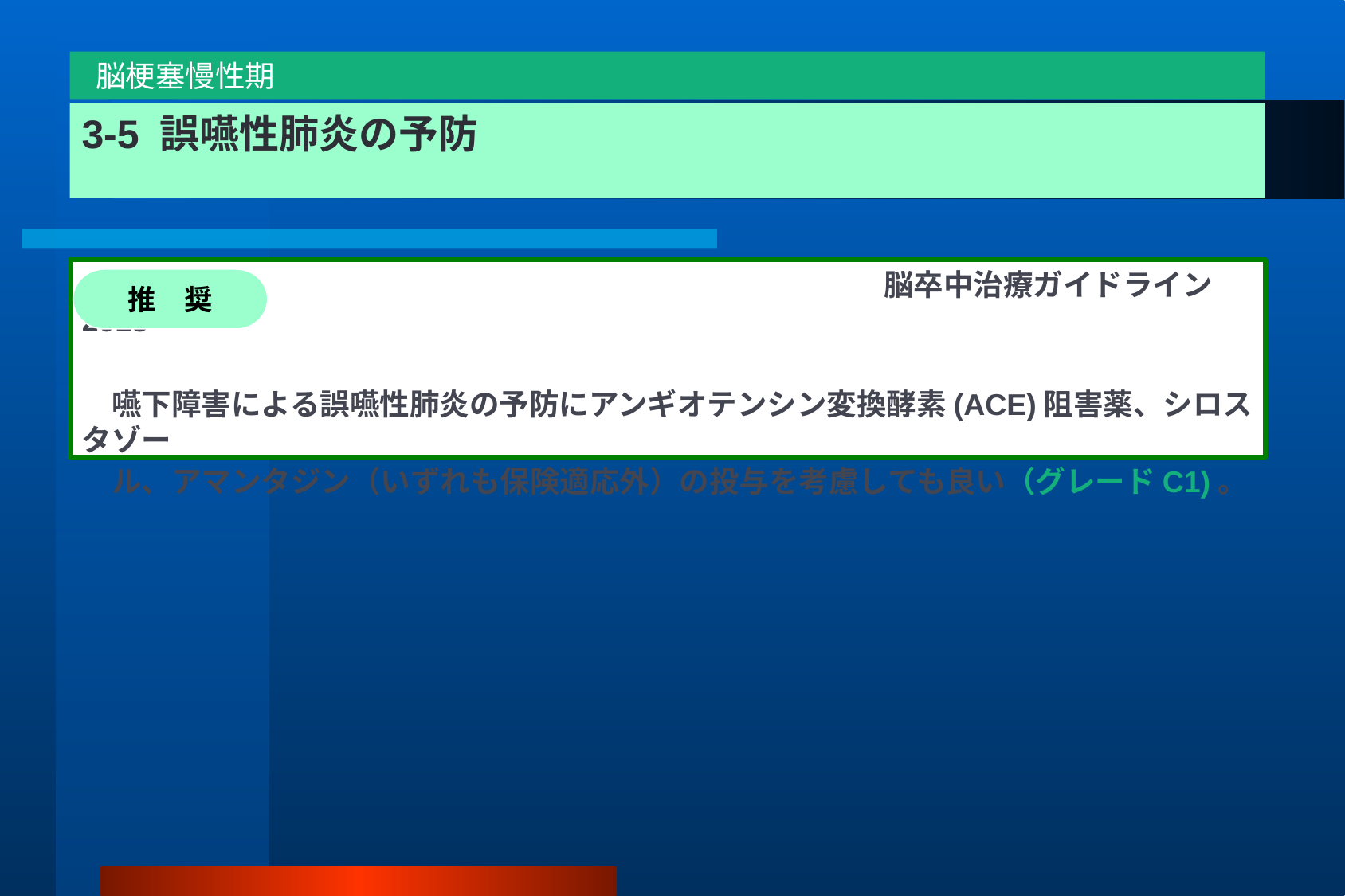

脳梗塞慢性期
3-5 誤嚥性肺炎の予防

					　　　                 脳卒中治療ガイドライン2015

　嚥下障害による誤嚥性肺炎の予防にアンギオテンシン変換酵素(ACE)阻害薬、シロスタゾー
　ル、アマンタジン（いずれも保険適応外）の投与を考慮しても良い（グレードC1)。

推　奨